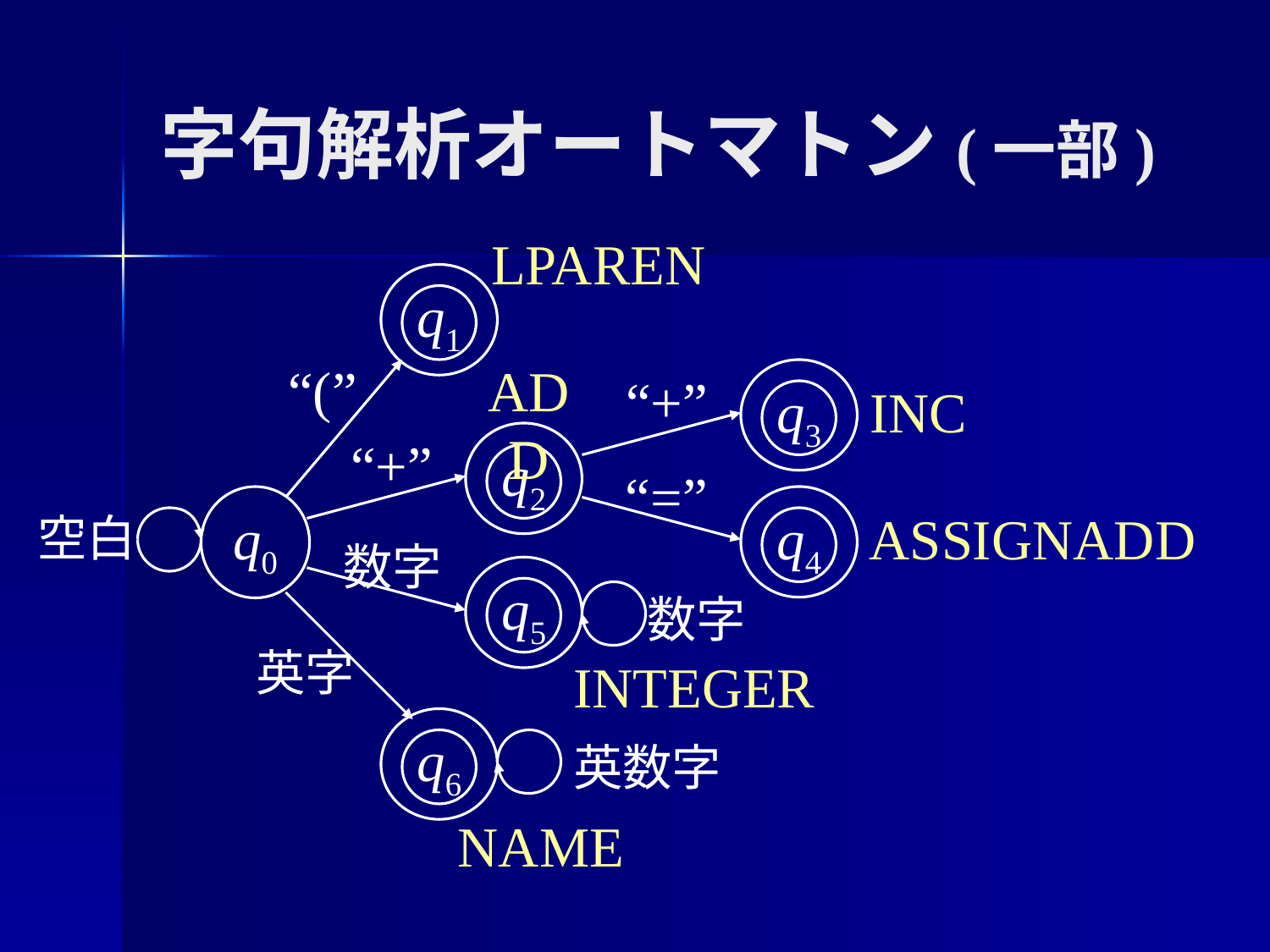

# 字句解析オートマトン(一部)
LPAREN
q1

“(”

ADD
“+”
q3

INC
“+”
q2

“=”
q4

q0
ASSIGNADD
空白

数字
q5

数字

英字
q6

INTEGER

英数字
NAME